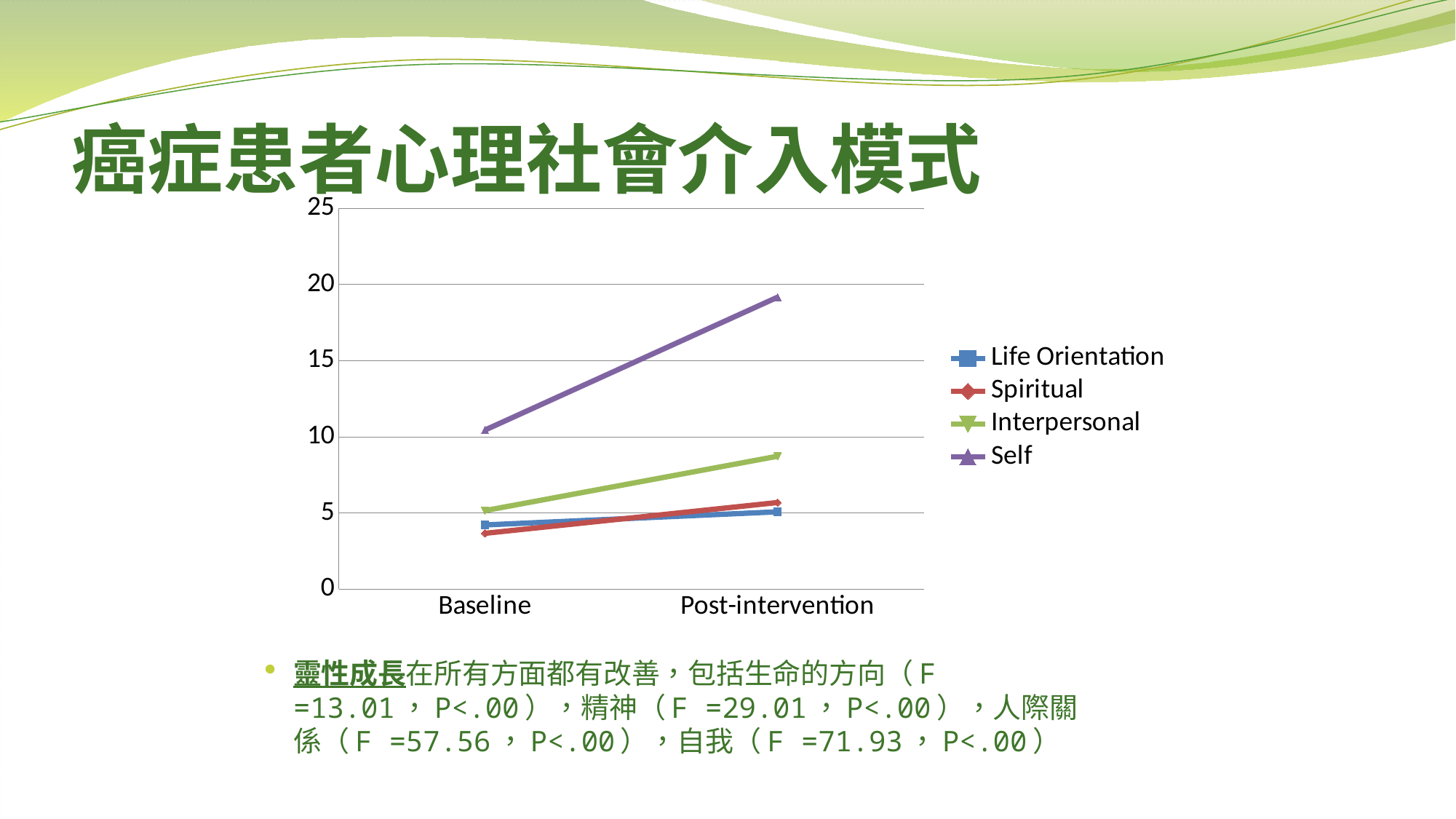

# 癌症患者心理社會介入模式

### Chart

| Category | Life Orientation | Spiritual | Interpersonal | Self |
|---|---|---|---|---|
| Baseline | 4.22 | 3.67 | 5.159999999999997 | 10.45000000000001 |
| Post-intervention | 5.08 | 5.689999999999999 | 8.729999999999999 | 19.17000000000001 |
靈性成長在所有方面都有改善，包括生命的方向（F =13.01，P<.00），精神（F =29.01，P<.00），人際關係（F =57.56，P<.00），自我（F =71.93，P<.00）